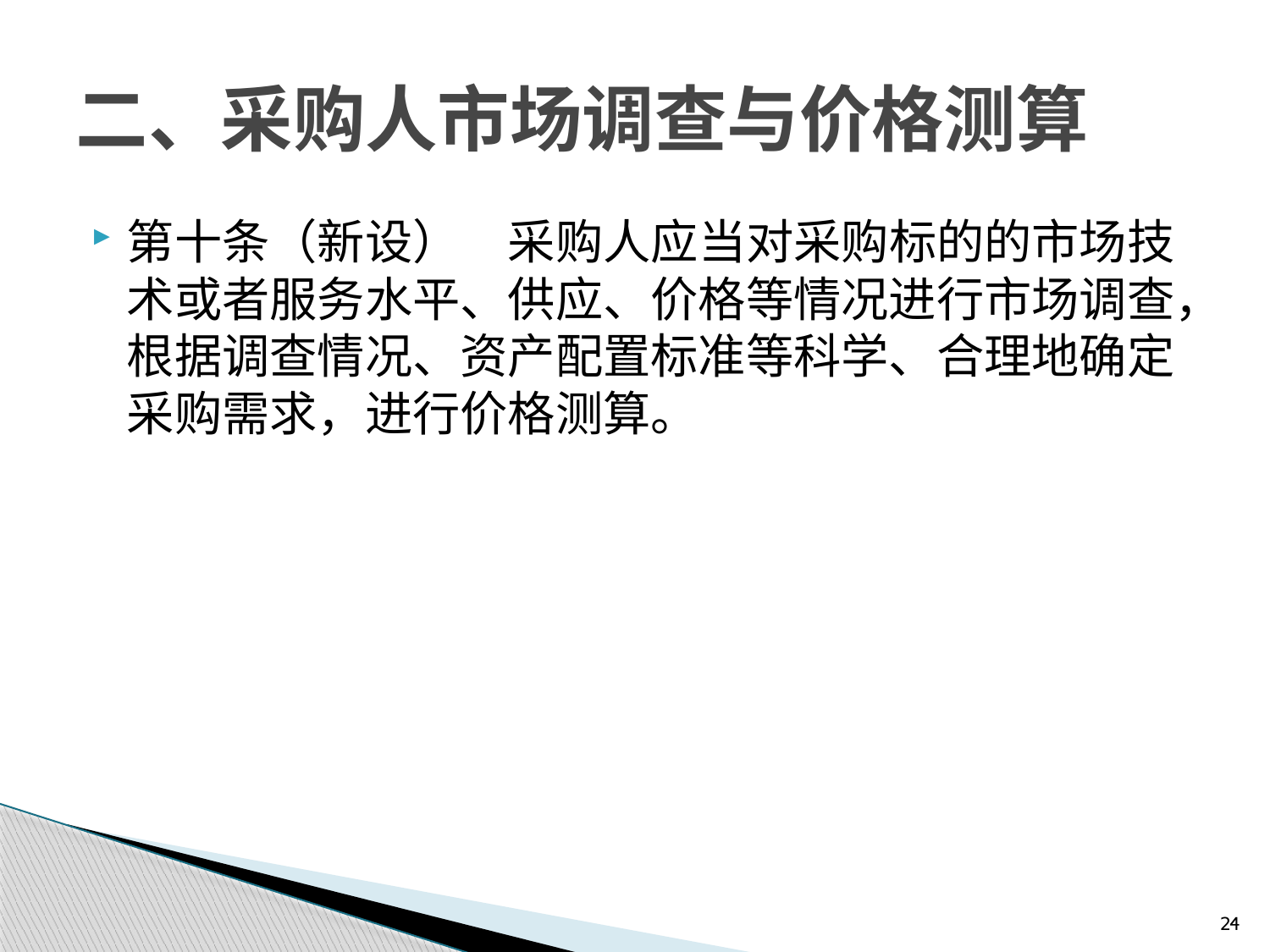

# 二、采购人市场调查与价格测算
第十条（新设）　采购人应当对采购标的的市场技术或者服务水平、供应、价格等情况进行市场调查，根据调查情况、资产配置标准等科学、合理地确定采购需求，进行价格测算。
24